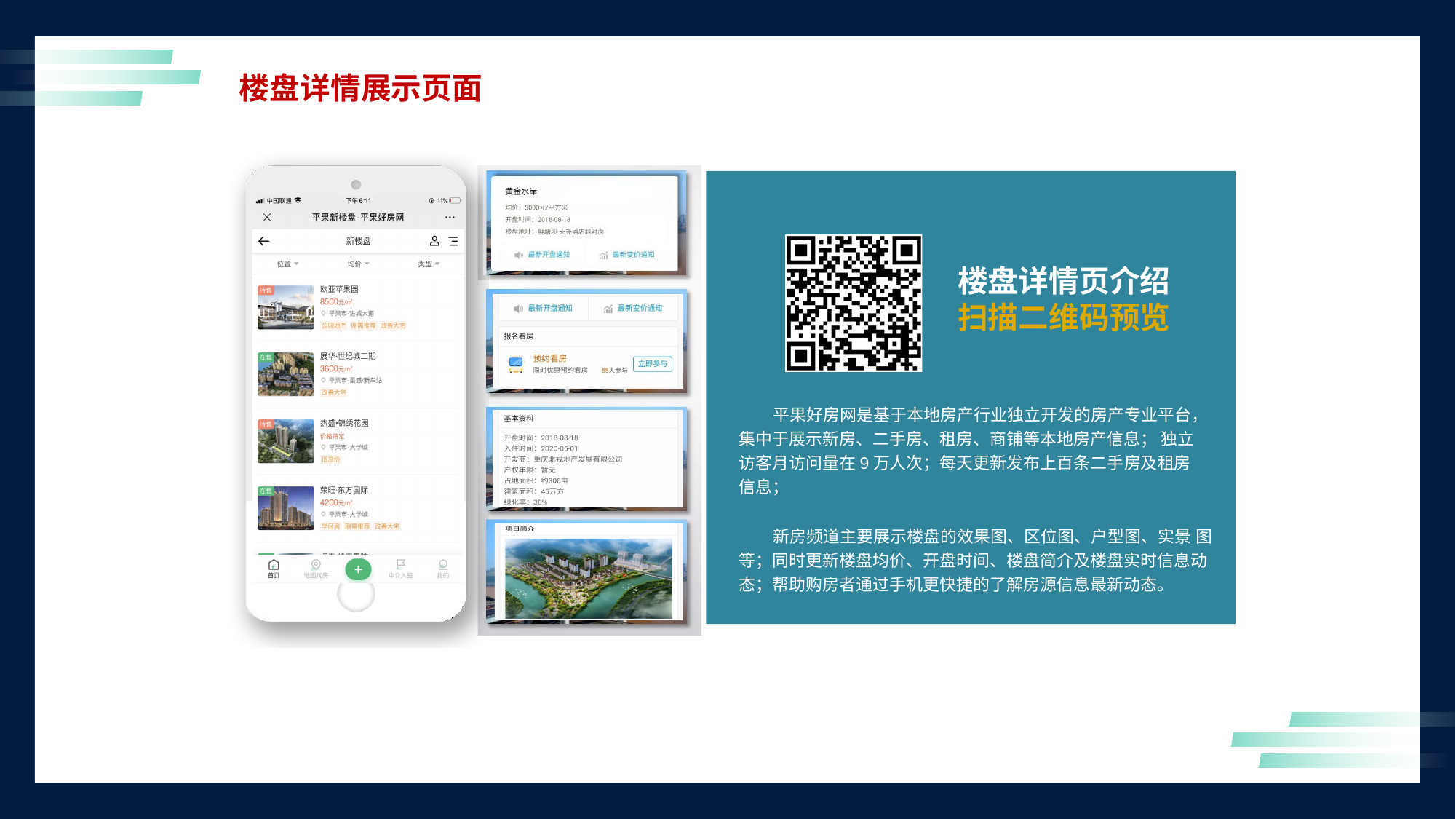

楼盘详情展示页面

楼盘详情页介绍 扫描二维码预览

平果好房网是基于本地房产行业独立开发的房产专业平台，集中于展示新房、二手房、租房、商铺等本地房产信息； 独立访客月访问量在9万人次；每天更新发布上百条二手房及租房信息；

新房频道主要展示楼盘的效果图、区位图、户型图、实景 图等；同时更新楼盘均价、开盘时间、楼盘简介及楼盘实时信息动态；帮助购房者通过手机更快捷的了解房源信息最新动态。